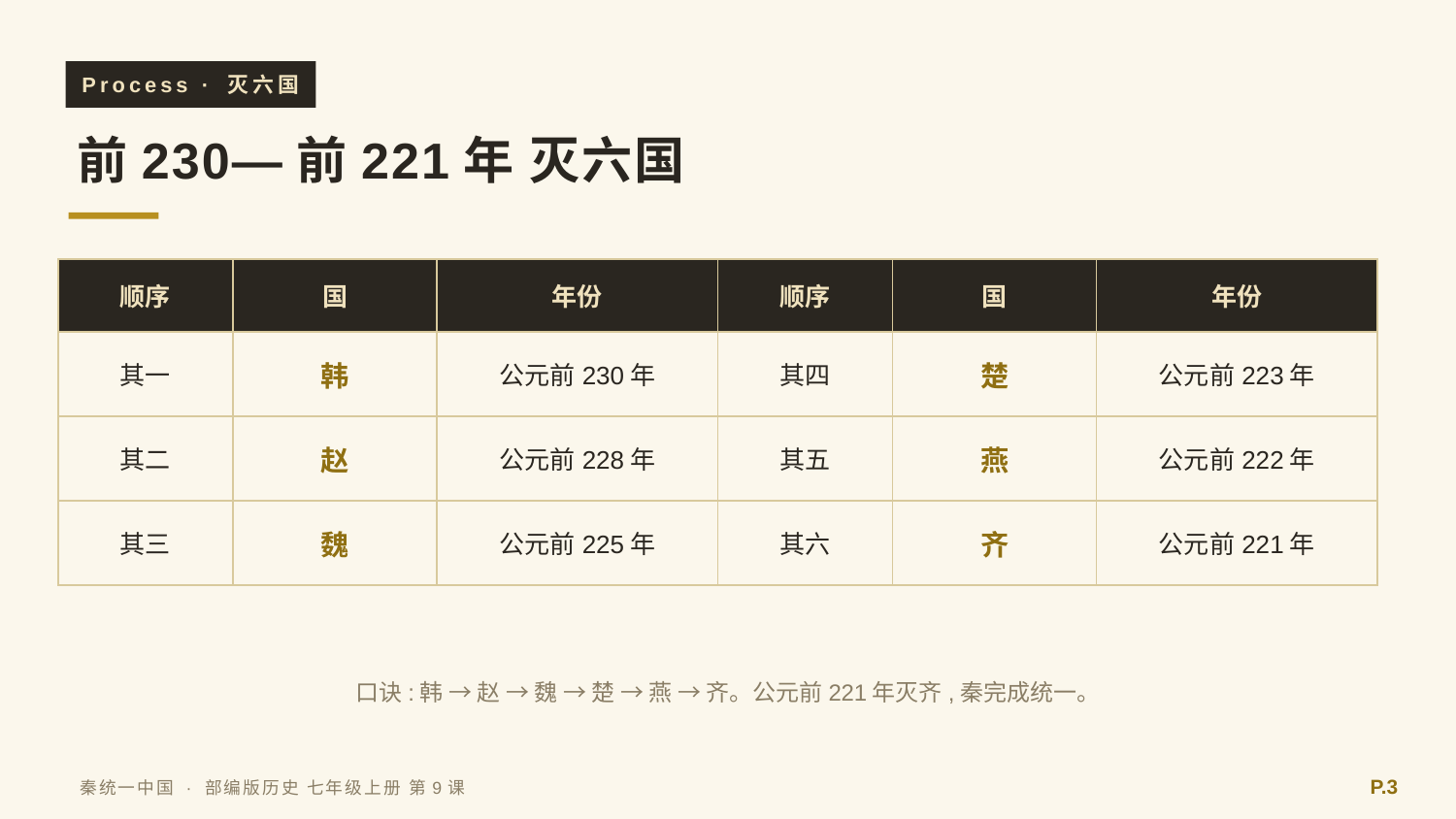

Process · 灭六国

前230—前221年 灭六国

| 顺序 | 国 | 年份 | 顺序 | 国 | 年份 |
| --- | --- | --- | --- | --- | --- |
| 其一 | 韩 | 公元前230年 | 其四 | 楚 | 公元前223年 |
| 其二 | 赵 | 公元前228年 | 其五 | 燕 | 公元前222年 |
| 其三 | 魏 | 公元前225年 | 其六 | 齐 | 公元前221年 |
口诀:韩 → 赵 → 魏 → 楚 → 燕 → 齐。公元前221年灭齐,秦完成统一。
P.3
秦统一中国 · 部编版历史 七年级上册 第9课